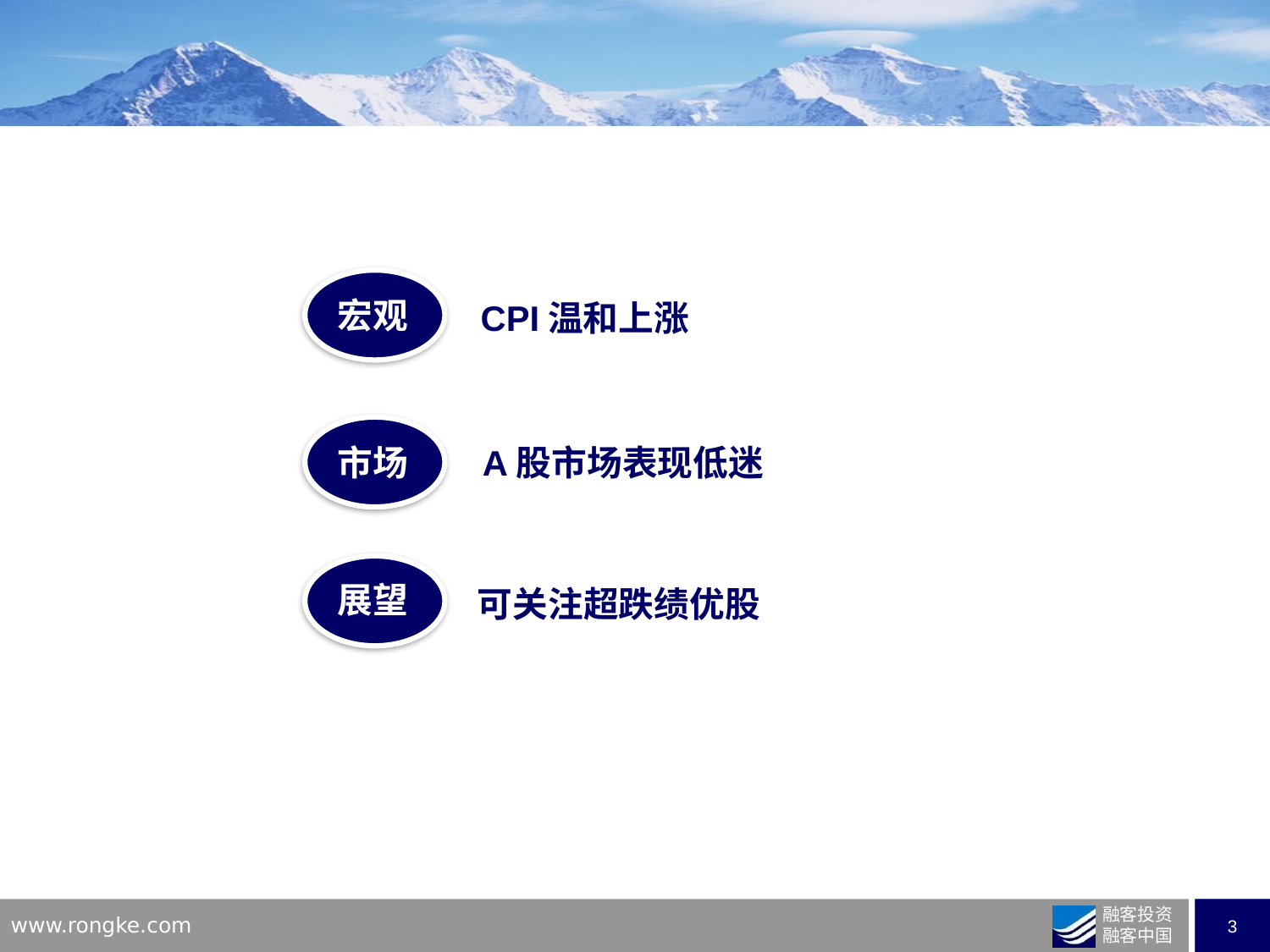

宏观
CPI温和上涨

市场
A股市场表现低迷

展望
可关注超跌绩优股
业务